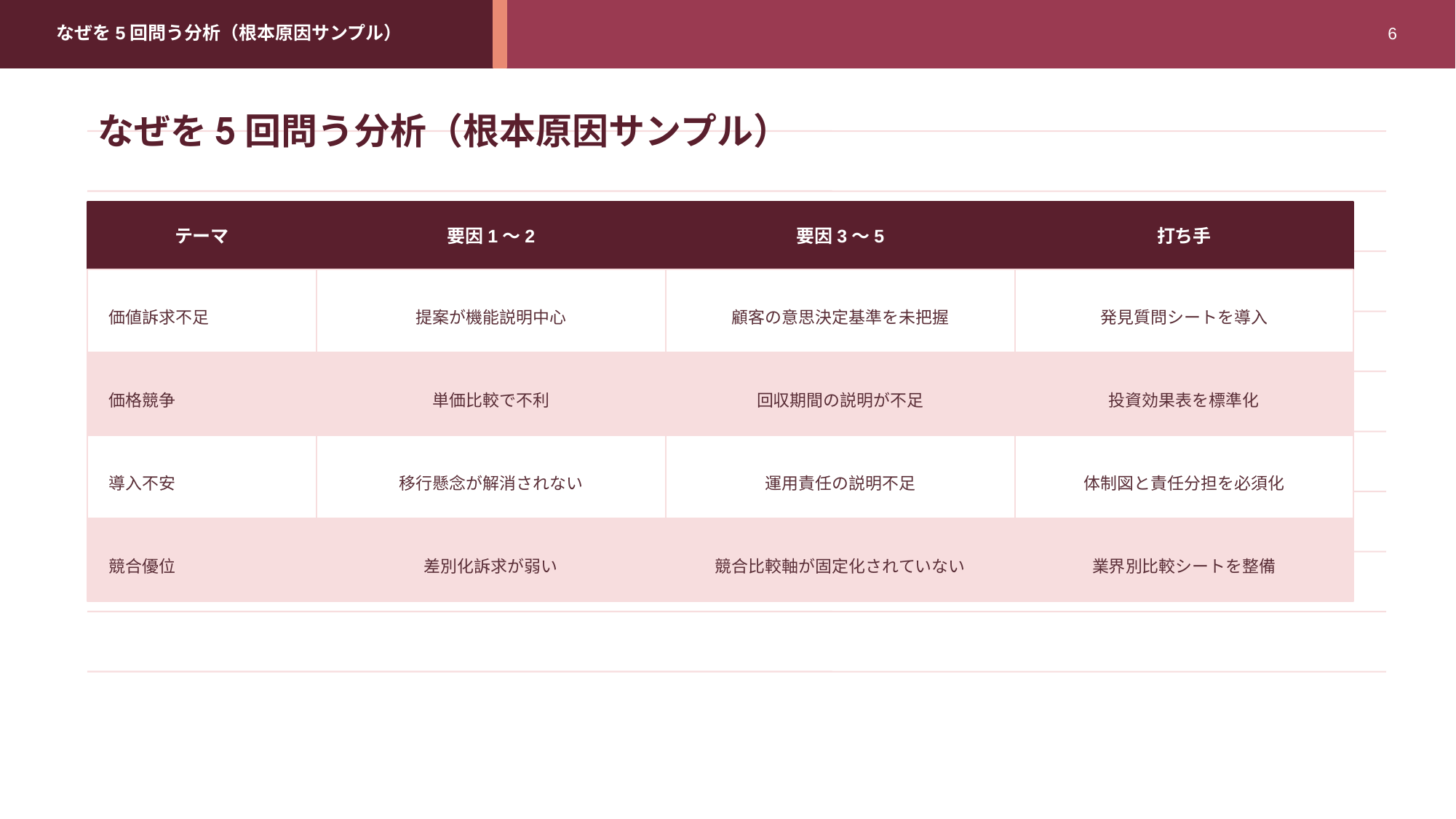

なぜを5回問う分析（根本原因サンプル）
6
なぜを5回問う分析（根本原因サンプル）

テーマ
要因1〜2
要因3〜5
打ち手

価値訴求不足
提案が機能説明中心
顧客の意思決定基準を未把握
発見質問シートを導入

価格競争
単価比較で不利
回収期間の説明が不足
投資効果表を標準化

導入不安
移行懸念が解消されない
運用責任の説明不足
体制図と責任分担を必須化

競合優位
差別化訴求が弱い
競合比較軸が固定化されていない
業界別比較シートを整備